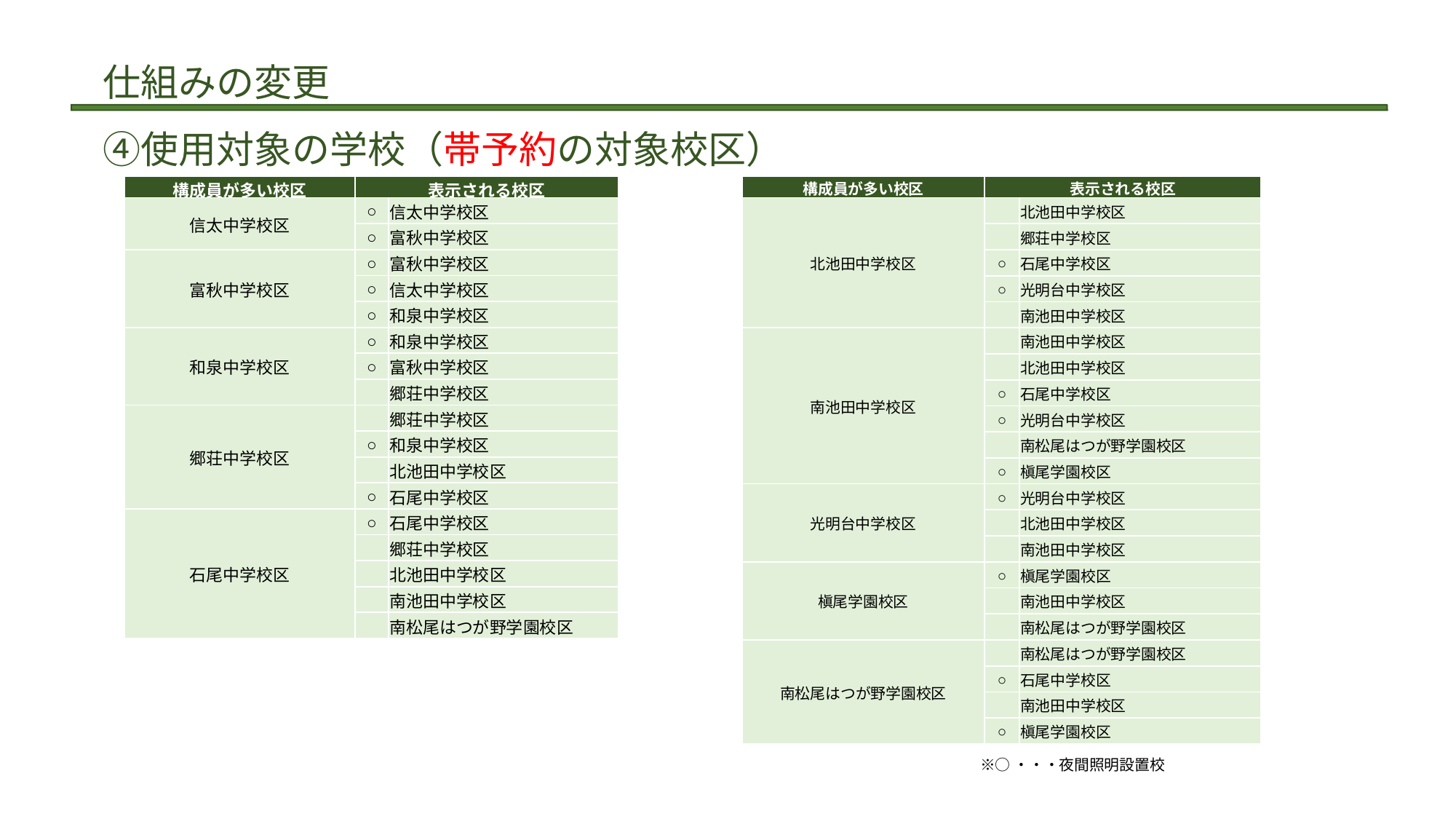

仕組みの変更

　④使用対象の学校（帯予約の対象校区）
| 構成員が多い校区 | 表示される校区 |  |
| --- | --- | --- |
| 北池田中学校区 |  | 北池田中学校区 |
|  |  | 郷荘中学校区 |
|  | ○ | 石尾中学校区 |
|  | ○ | 光明台中学校区 |
|  |  | 南池田中学校区 |
| 南池田中学校区 |  | 南池田中学校区 |
|  |  | 北池田中学校区 |
|  | ○ | 石尾中学校区 |
|  | ○ | 光明台中学校区 |
|  |  | 南松尾はつが野学園校区 |
|  | ○ | 槇尾学園校区 |
| 光明台中学校区 | ○ | 光明台中学校区 |
|  |  | 北池田中学校区 |
|  |  | 南池田中学校区 |
| 槇尾学園校区 | ○ | 槇尾学園校区 |
|  |  | 南池田中学校区 |
|  |  | 南松尾はつが野学園校区 |
| 南松尾はつが野学園校区 |  | 南松尾はつが野学園校区 |
|  | ○ | 石尾中学校区 |
|  |  | 南池田中学校区 |
|  | ○ | 槇尾学園校区 |
| 構成員が多い校区 | 表示される校区 |  |
| --- | --- | --- |
| 信太中学校区 | ○ | 信太中学校区 |
|  | ○ | 富秋中学校区 |
| 富秋中学校区 | ○ | 富秋中学校区 |
|  | ○ | 信太中学校区 |
|  | ○ | 和泉中学校区 |
| 和泉中学校区 | ○ | 和泉中学校区 |
|  | ○ | 富秋中学校区 |
|  |  | 郷荘中学校区 |
| 郷荘中学校区 |  | 郷荘中学校区 |
|  | ○ | 和泉中学校区 |
|  |  | 北池田中学校区 |
|  | ○ | 石尾中学校区 |
| 石尾中学校区 | ○ | 石尾中学校区 |
|  |  | 郷荘中学校区 |
|  |  | 北池田中学校区 |
|  |  | 南池田中学校区 |
|  |  | 南松尾はつが野学園校区 |
|  |  |
| --- | --- |
※○・・・夜間照明設置校